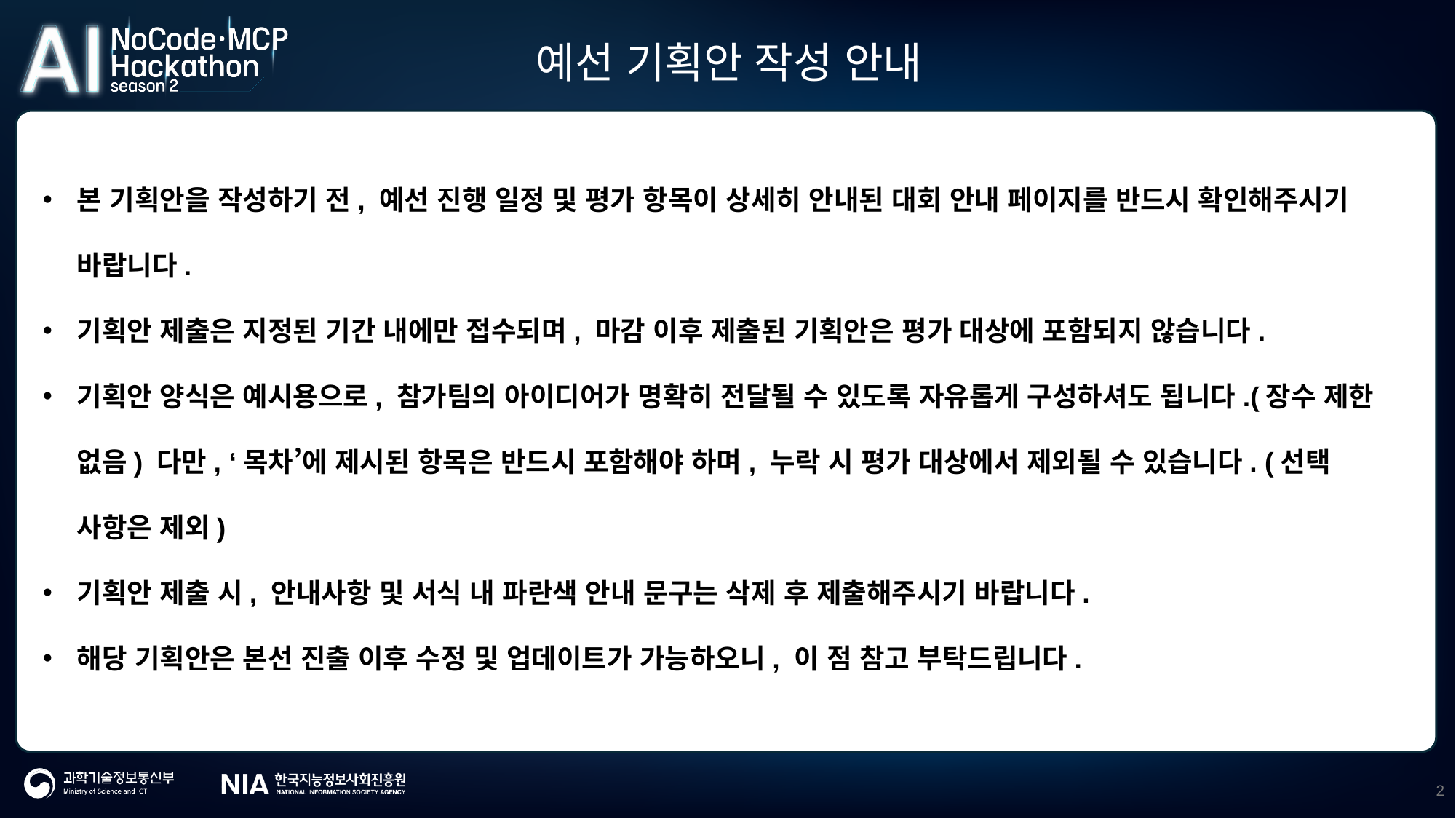

예선 기획안 작성 안내

본 기획안을 작성하기 전, 예선 진행 일정 및 평가 항목이 상세히 안내된 대회 안내 페이지를 반드시 확인해주시기 바랍니다.
기획안 제출은 지정된 기간 내에만 접수되며, 마감 이후 제출된 기획안은 평가 대상에 포함되지 않습니다.
기획안 양식은 예시용으로, 참가팀의 아이디어가 명확히 전달될 수 있도록 자유롭게 구성하셔도 됩니다.(장수 제한 없음) 다만, ‘목차’에 제시된 항목은 반드시 포함해야 하며, 누락 시 평가 대상에서 제외될 수 있습니다. (선택 사항은 제외)
기획안 제출 시, 안내사항 및 서식 내 파란색 안내 문구는 삭제 후 제출해주시기 바랍니다.
해당 기획안은 본선 진출 이후 수정 및 업데이트가 가능하오니, 이 점 참고 부탁드립니다.